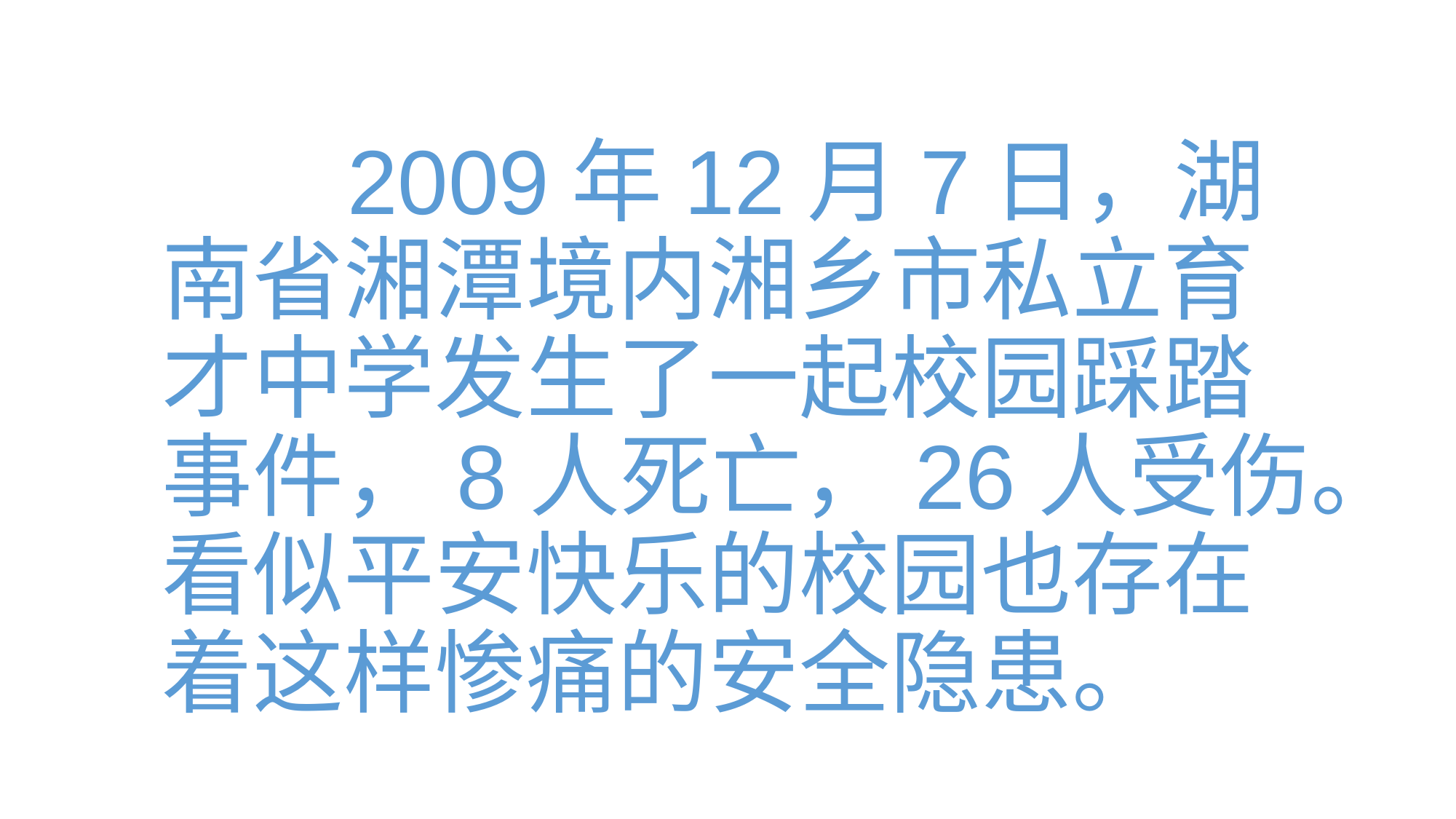

# 2009年12月7日，湖南省湘潭境内湘乡市私立育才中学发生了一起校园踩踏事件，8人死亡，26人受伤。看似平安快乐的校园也存在着这样惨痛的安全隐患。